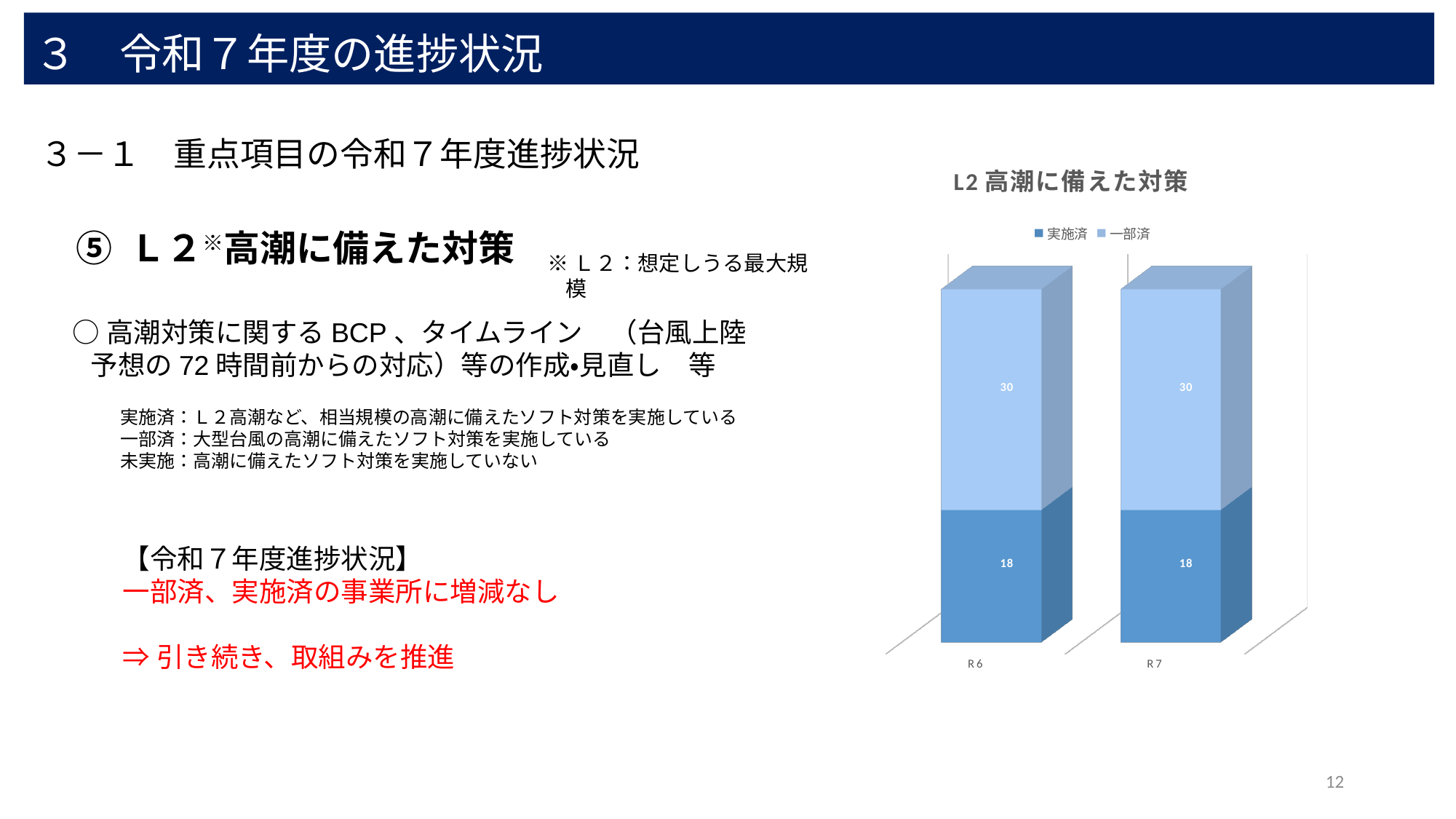

３　令和７年度の進捗状況
３－１　重点項目の令和７年度進捗状況

[unsupported chart]

# ⑤ Ｌ２※高潮に備えた対策
※Ｌ２：想定しうる最大規模
○高潮対策に関するBCP、タイムライン　（台風上陸予想の72時間前からの対応）等の作成・見直し　等
実施済：Ｌ２高潮など、相当規模の高潮に備えたソフト対策を実施している
一部済：大型台風の高潮に備えたソフト対策を実施している
未実施：高潮に備えたソフト対策を実施していない
【令和７年度進捗状況】
一部済、実施済の事業所に増減なし

⇒引き続き、取組みを推進
12